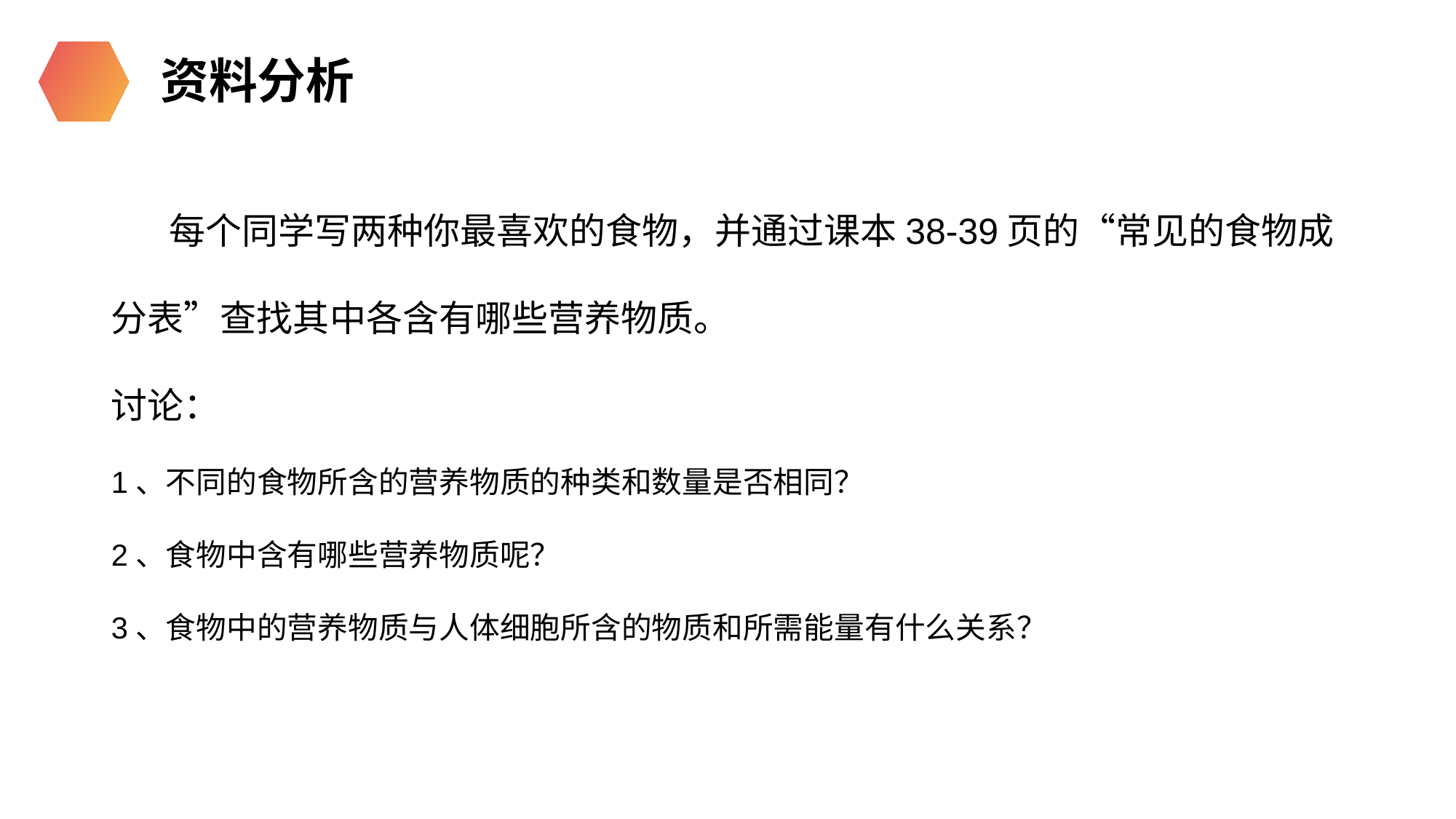

资料分析
      每个同学写两种你最喜欢的食物，并通过课本38-39页的“常见的食物成分表”查找其中各含有哪些营养物质。
讨论：
1、不同的食物所含的营养物质的种类和数量是否相同？
2、食物中含有哪些营养物质呢？
3、食物中的营养物质与人体细胞所含的物质和所需能量有什么关系？